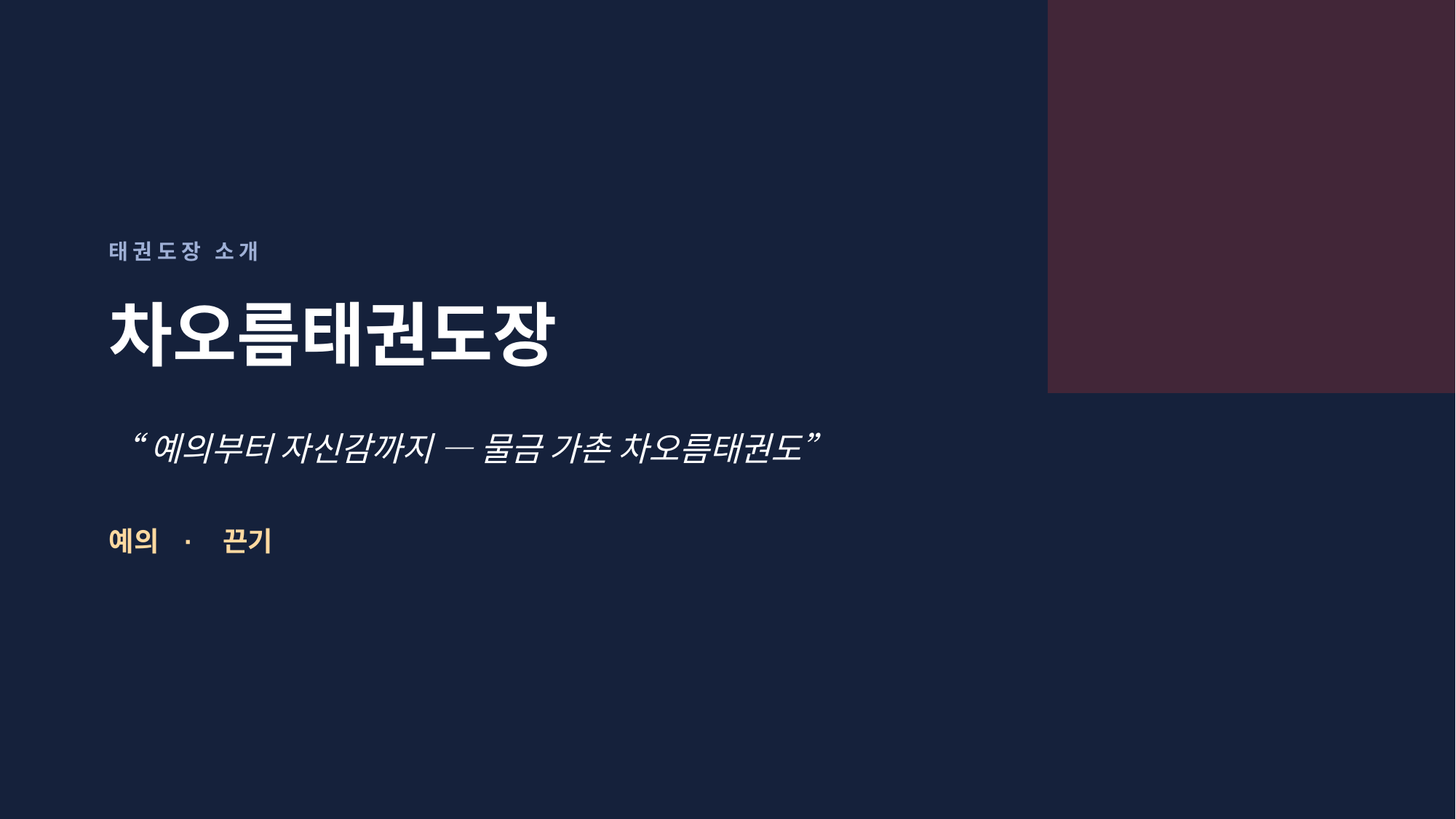

태권도장 소개
차오름태권도장
“예의부터 자신감까지 — 물금 가촌 차오름태권도”
예의   ·   끈기